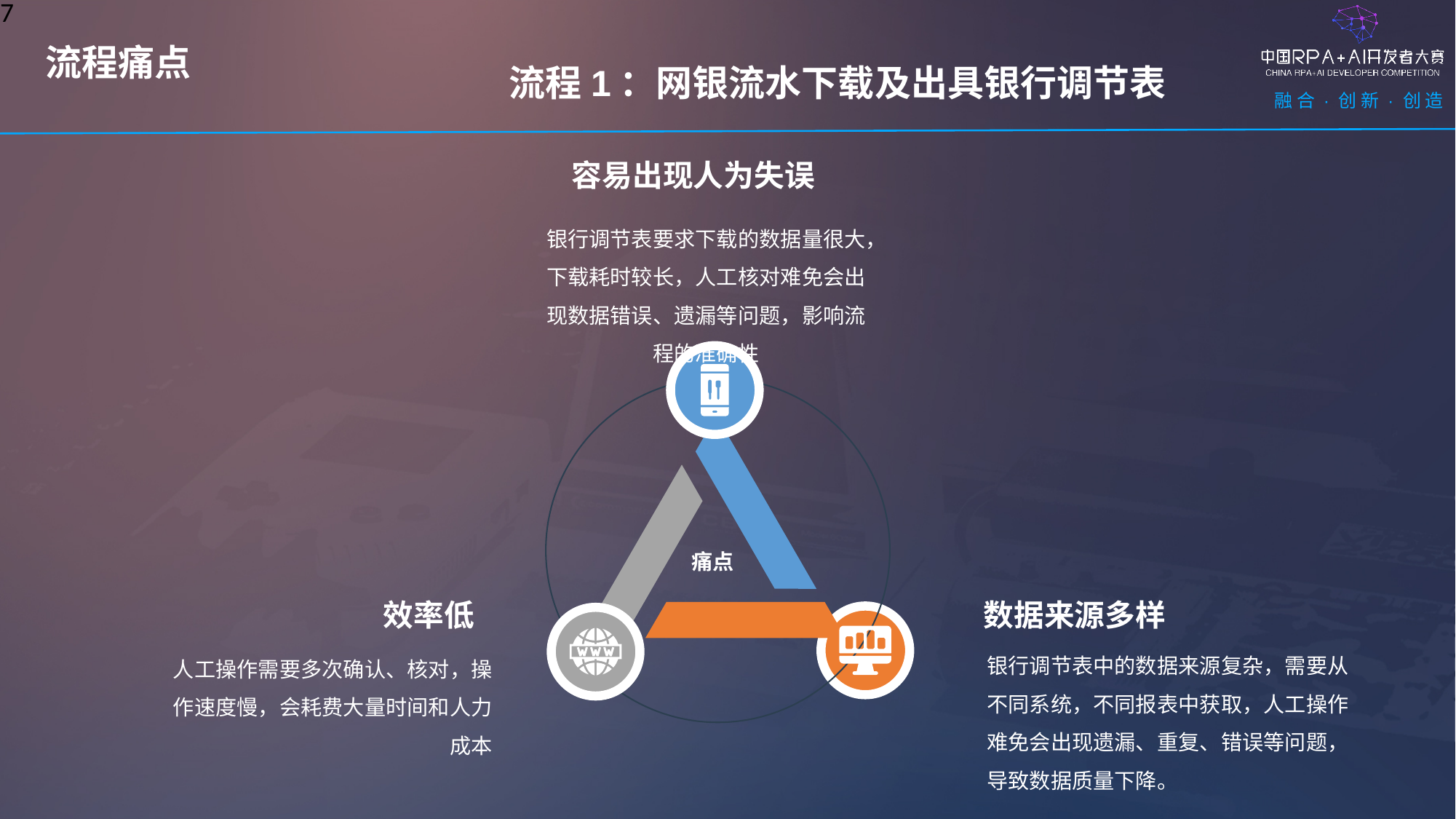

7
流程1：网银流水下载及出具银行调节表
流程痛点
容易出现人为失误
银行调节表要求下载的数据量很大，下载耗时较长，人工核对难免会出现数据错误、遗漏等问题，影响流程的准确性

痛点

效率低
数据来源多样
银行调节表中的数据来源复杂，需要从不同系统，不同报表中获取，人工操作难免会出现遗漏、重复、错误等问题，导致数据质量下降。
人工操作需要多次确认、核对，操作速度慢，会耗费大量时间和人力成本